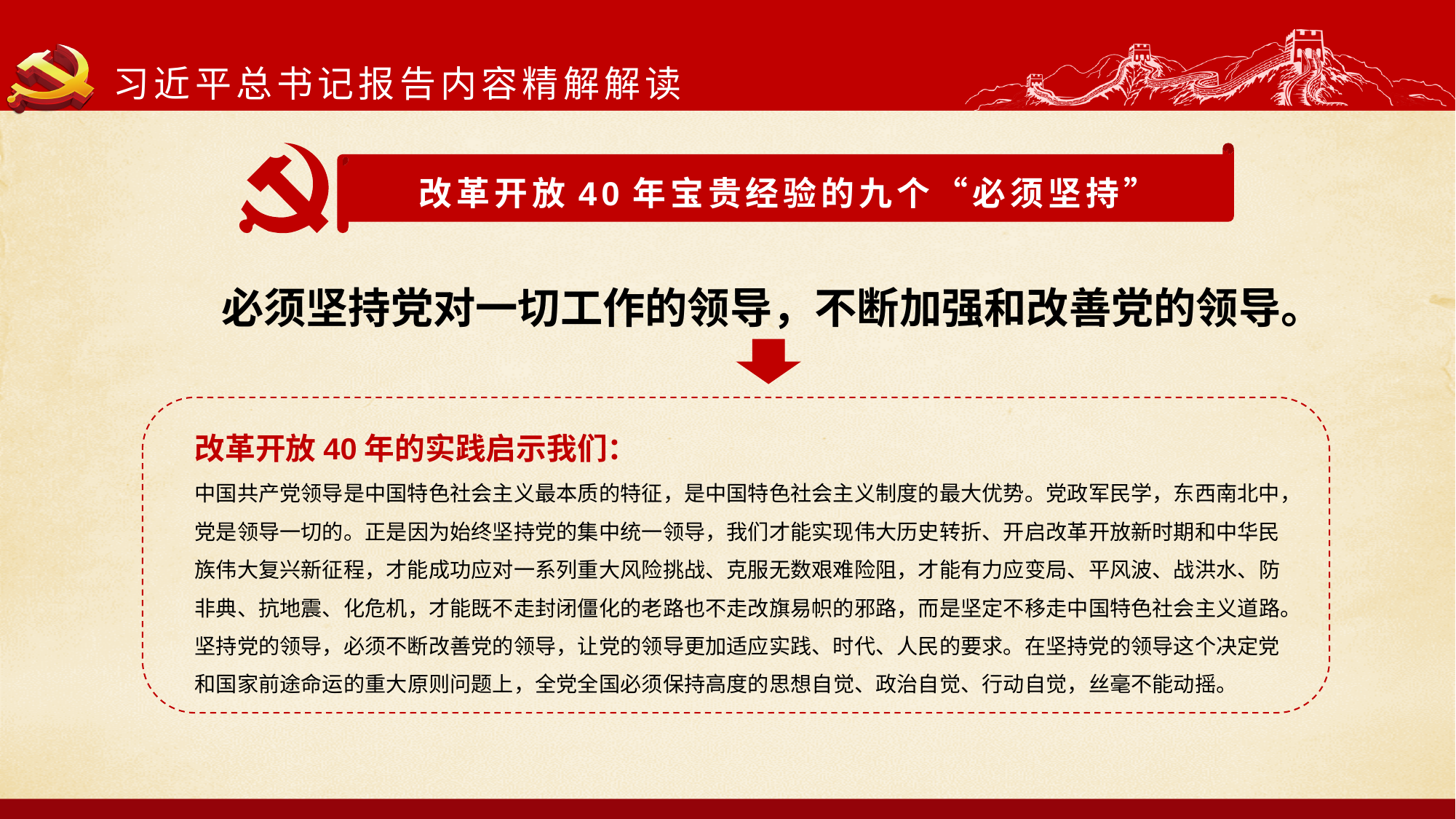

习近平总书记报告内容精解解读

改革开放40年宝贵经验的九个“必须坚持”
必须坚持党对一切工作的领导，不断加强和改善党的领导。

改革开放40年的实践启示我们：
中国共产党领导是中国特色社会主义最本质的特征，是中国特色社会主义制度的最大优势。党政军民学，东西南北中，党是领导一切的。正是因为始终坚持党的集中统一领导，我们才能实现伟大历史转折、开启改革开放新时期和中华民族伟大复兴新征程，才能成功应对一系列重大风险挑战、克服无数艰难险阻，才能有力应变局、平风波、战洪水、防非典、抗地震、化危机，才能既不走封闭僵化的老路也不走改旗易帜的邪路，而是坚定不移走中国特色社会主义道路。坚持党的领导，必须不断改善党的领导，让党的领导更加适应实践、时代、人民的要求。在坚持党的领导这个决定党和国家前途命运的重大原则问题上，全党全国必须保持高度的思想自觉、政治自觉、行动自觉，丝毫不能动摇。